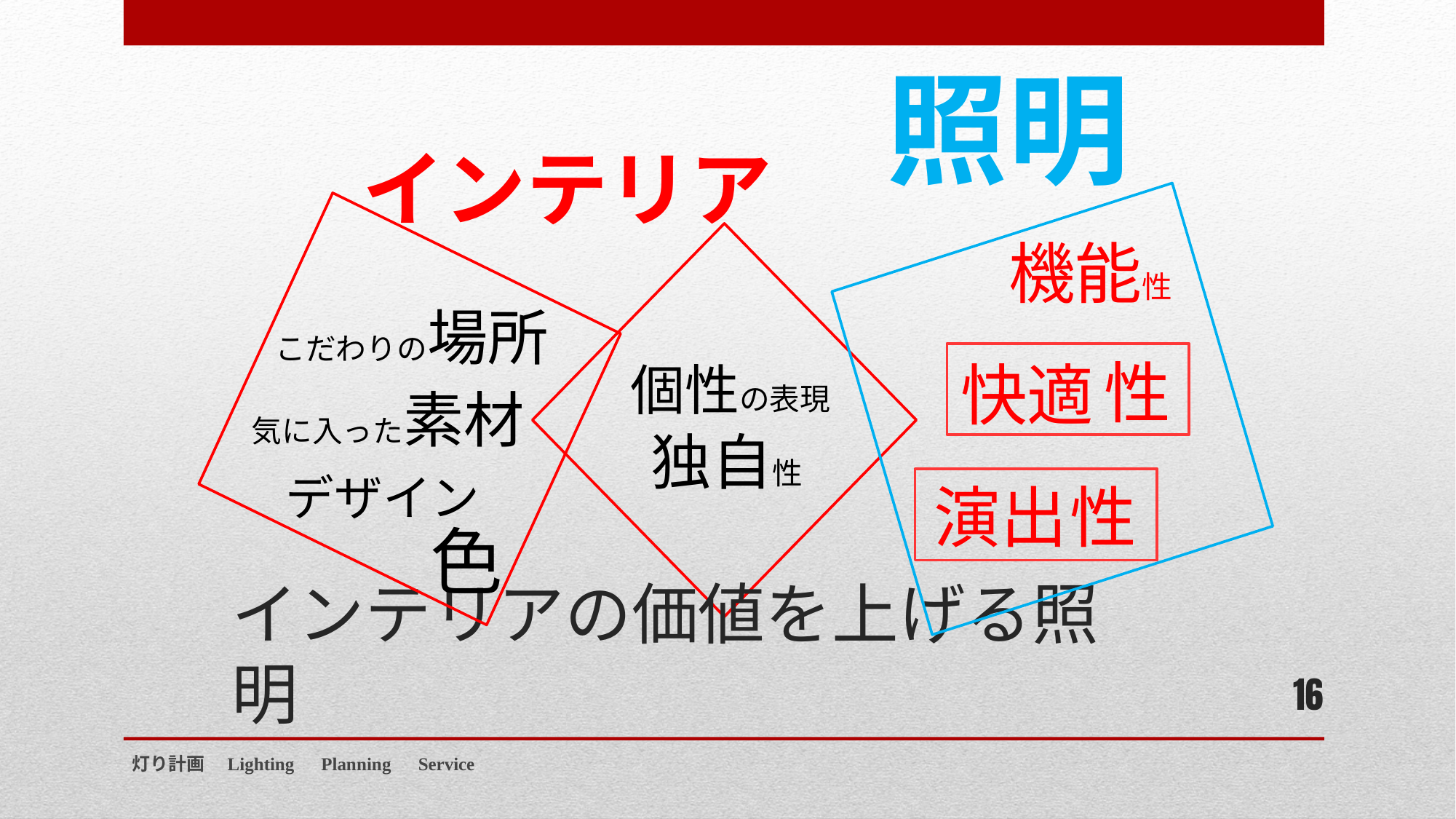

照明
インテリア

機能性
こだわりの場所

性
快適
個性の表現
気に入った素材
独自性
デザイン

演出
性
色
# インテリアの価値を上げる照明
16
灯り計画　Lighting　Planning　Service